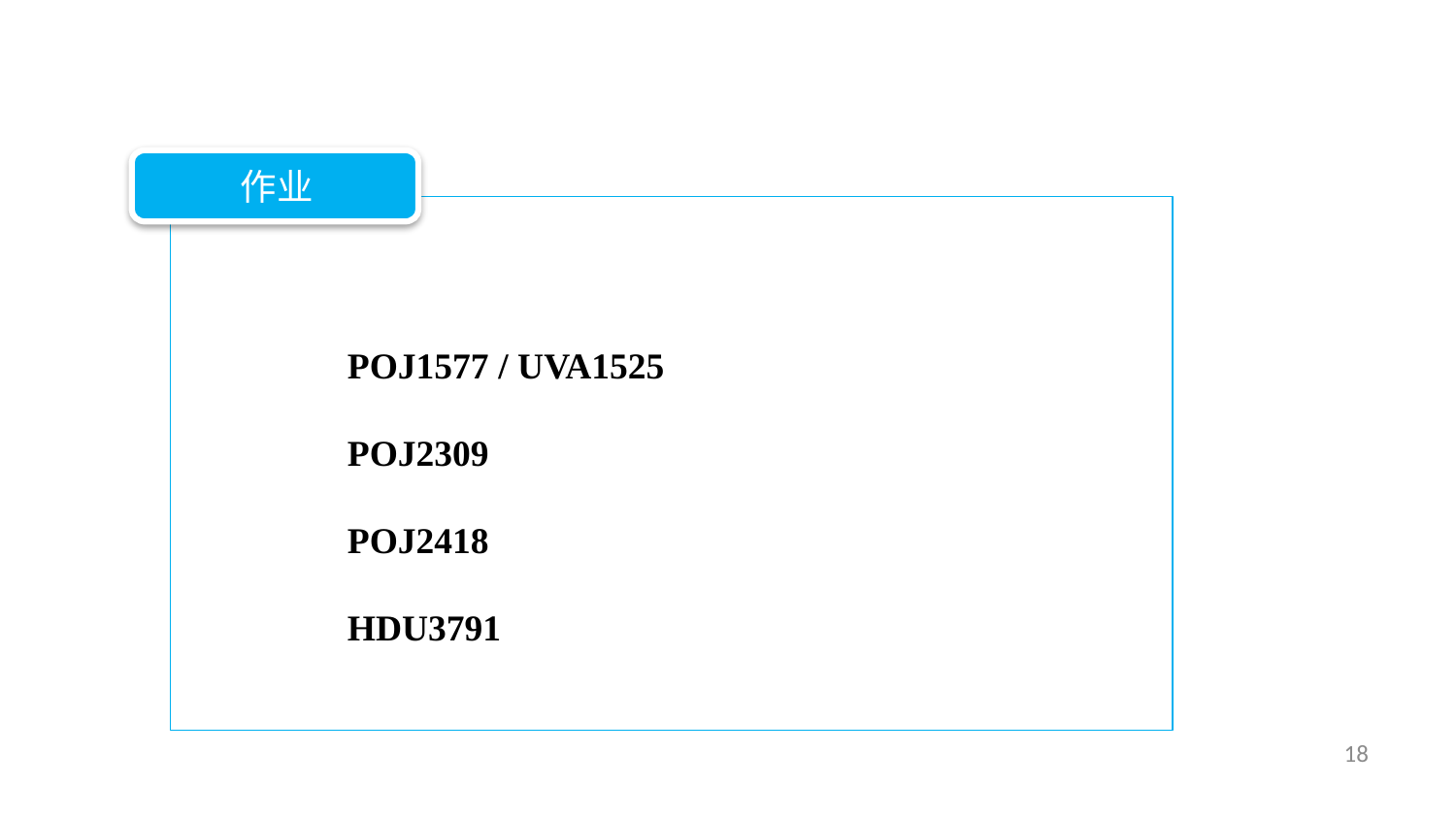

作业
POJ1577 / UVA1525
POJ2309
POJ2418
HDU3791
18